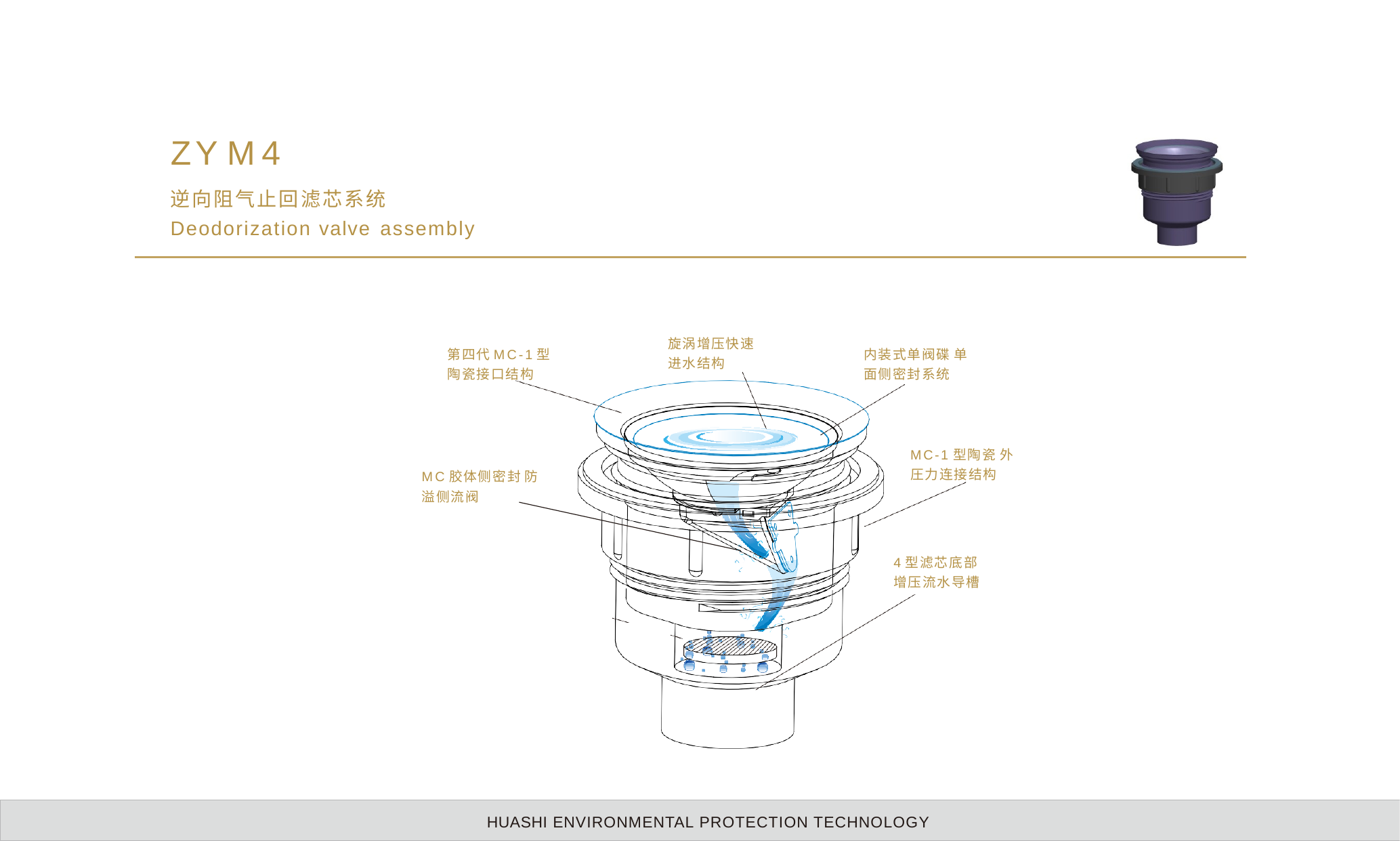

# ZYM4

逆向阻⽓⽌回滤芯系统
Deodorization valve assembly

旋涡增压快速 进⽔结构
第四代MC-1型 陶瓷接⼝结构
内装式单阀碟 单⾯侧密封系统

MC-1型陶瓷 外圧⼒连接结构
MC胶体侧密封 防溢侧流阀

4型滤芯底部 增压流⽔导槽

HUASHI ENVIRONMENTAL PROTECTION TECHNOLOGY